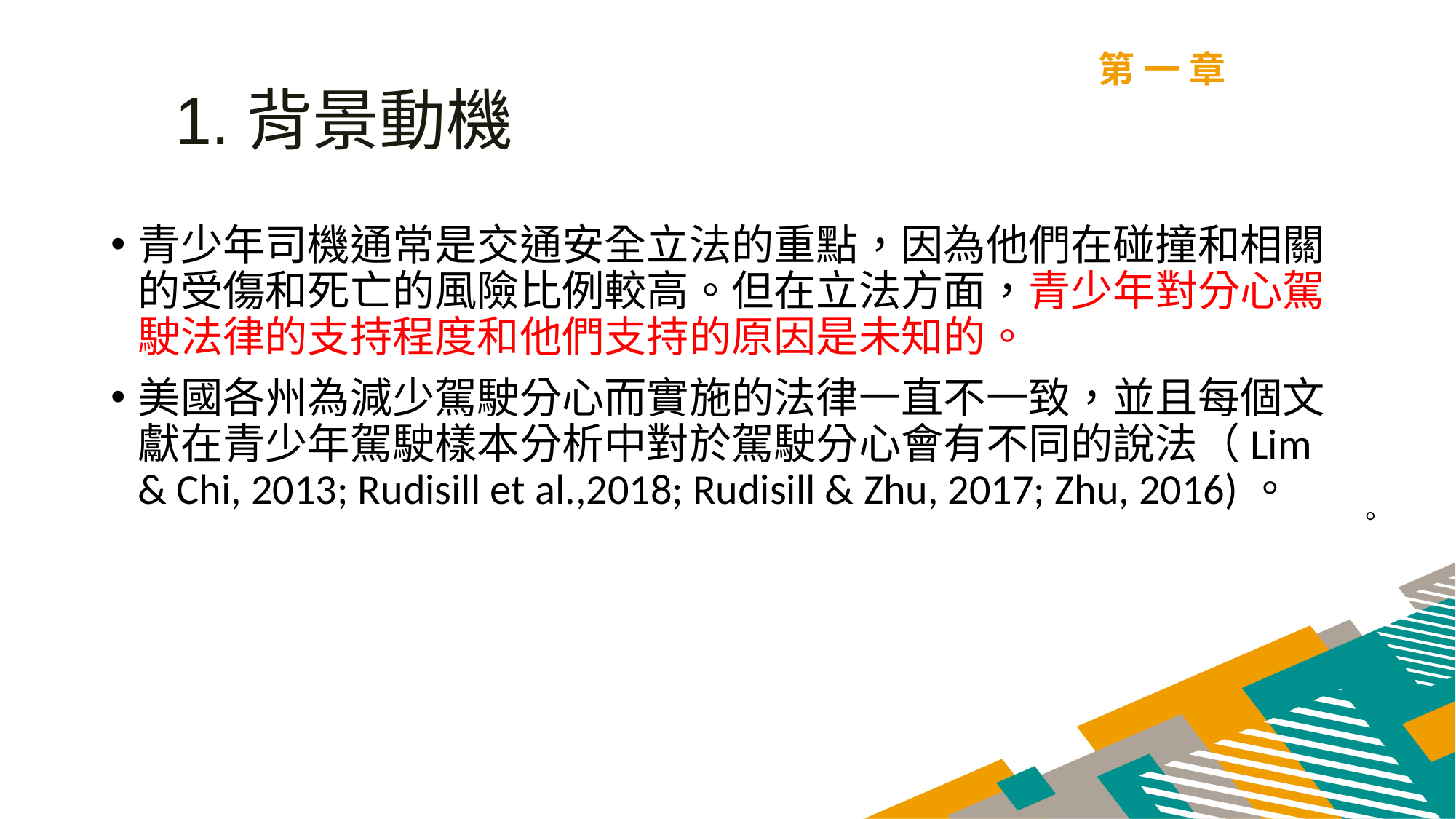

第一章
1.背景動機
青少年司機通常是交通安全立法的重點，因為他們在碰撞和相關的受傷和死亡的風險比例較高。但在立法方面，青少年對分心駕駛法律的支持程度和他們支持的原因是未知的。
美國各州為減少駕駛分心而實施的法律一直不一致，並且每個文獻在青少年駕駛樣本分析中對於駕駛分心會有不同的說法（Lim & Chi, 2013; Rudisill et al.,2018; Rudisill & Zhu, 2017; Zhu, 2016)。

。